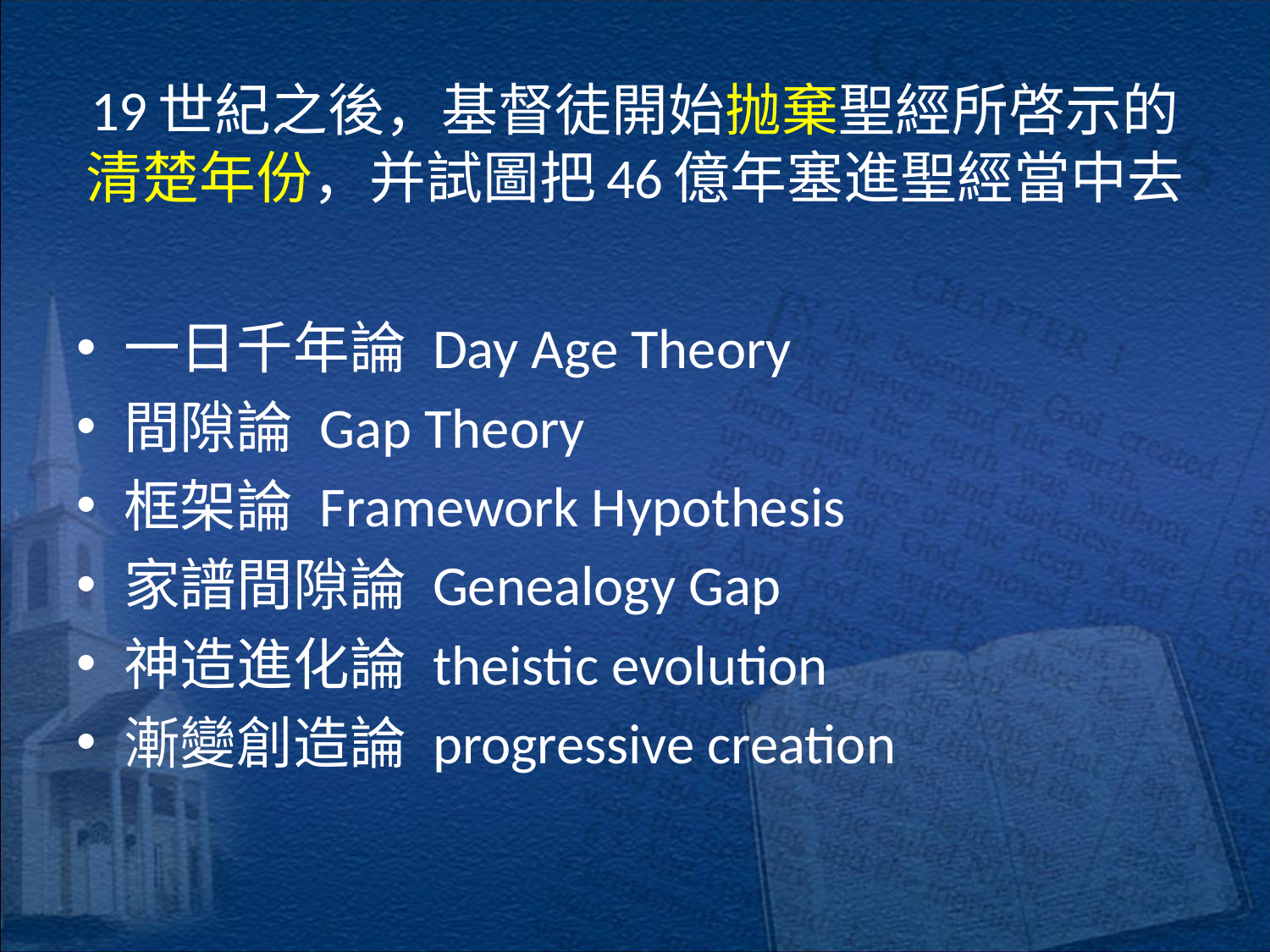

# 19世紀之後，基督徒開始抛棄聖經所啓示的清楚年份，并試圖把46億年塞進聖經當中去
一日千年論 Day Age Theory
間隙論 Gap Theory
框架論 Framework Hypothesis
家譜間隙論 Genealogy Gap
神造進化論 theistic evolution
漸變創造論 progressive creation